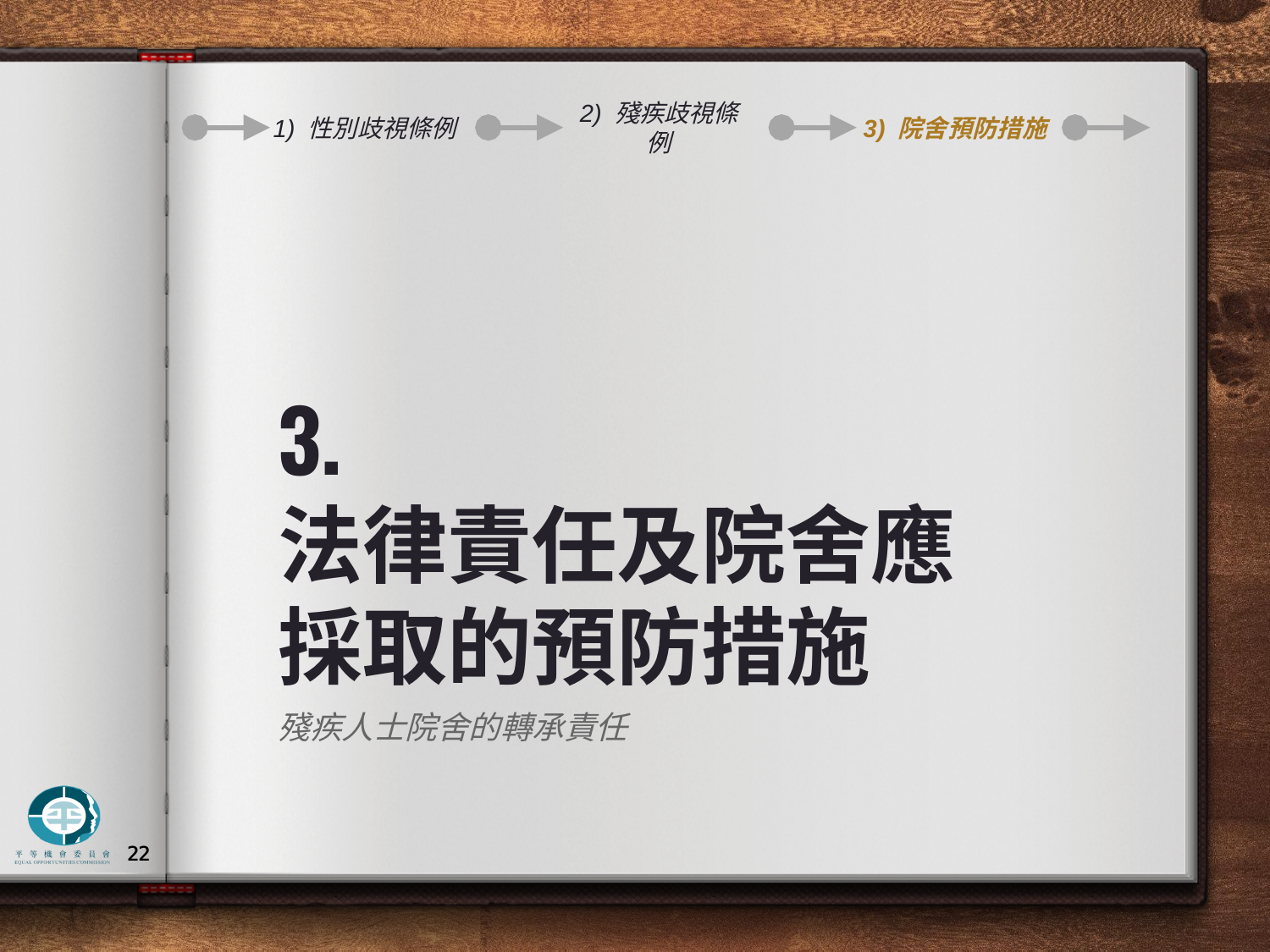

1) 性別歧視條例
2) 殘疾歧視條例
3) 院舍預防措施
# 3.
法律責任及院舍應採取的預防措施
殘疾人士院舍的轉承責任